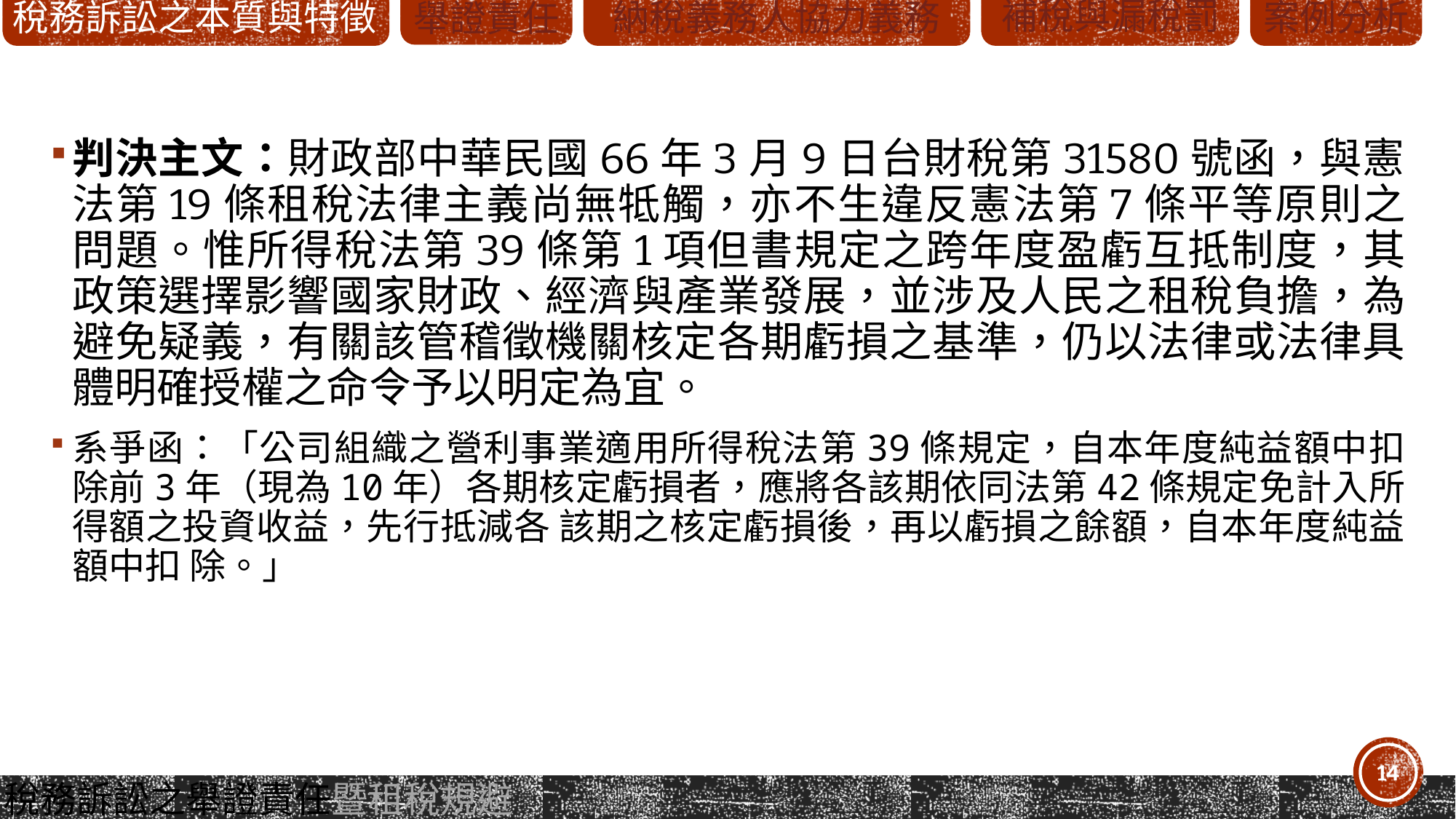

#
判決主文：財政部中華民國66年3月9日台財稅第31580號函，與憲法第19條租稅法律主義尚無牴觸，亦不生違反憲法第7條平等原則之問題。惟所得稅法第39條第1項但書規定之跨年度盈虧互抵制度，其政策選擇影響國家財政、經濟與產業發展，並涉及人民之租稅負擔，為避免疑義，有關該管稽徵機關核定各期虧損之基準，仍以法律或法律具體明確授權之命令予以明定為宜。
系爭函：「公司組織之營利事業適用所得稅法第39條規定，自本年度純益額中扣除前3年（現為10年）各期核定虧損者，應將各該期依同法第42條規定免計入所得額之投資收益，先行抵減各 該期之核定虧損後，再以虧損之餘額，自本年度純益額中扣 除。」